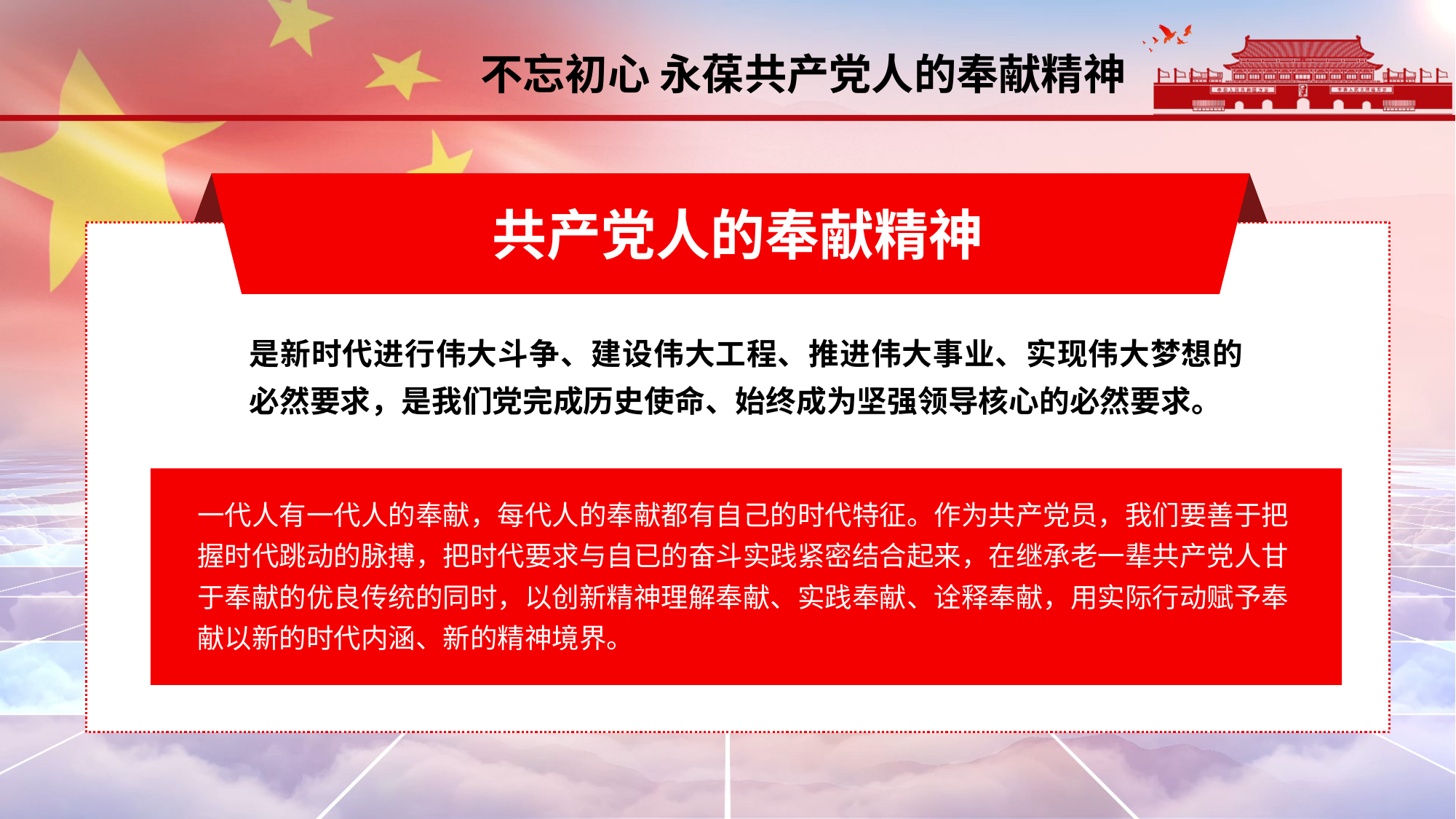

共产党人的奉献精神

是新时代进行伟大斗争、建设伟大工程、推进伟大事业、实现伟大梦想的必然要求，是我们党完成历史使命、始终成为坚强领导核心的必然要求。

一代人有一代人的奉献，每代人的奉献都有自己的时代特征。作为共产党员，我们要善于把握时代跳动的脉搏，把时代要求与自已的奋斗实践紧密结合起来，在继承老一辈共产党人甘于奉献的优良传统的同时，以创新精神理解奉献、实践奉献、诠释奉献，用实际行动赋予奉献以新的时代内涵、新的精神境界。